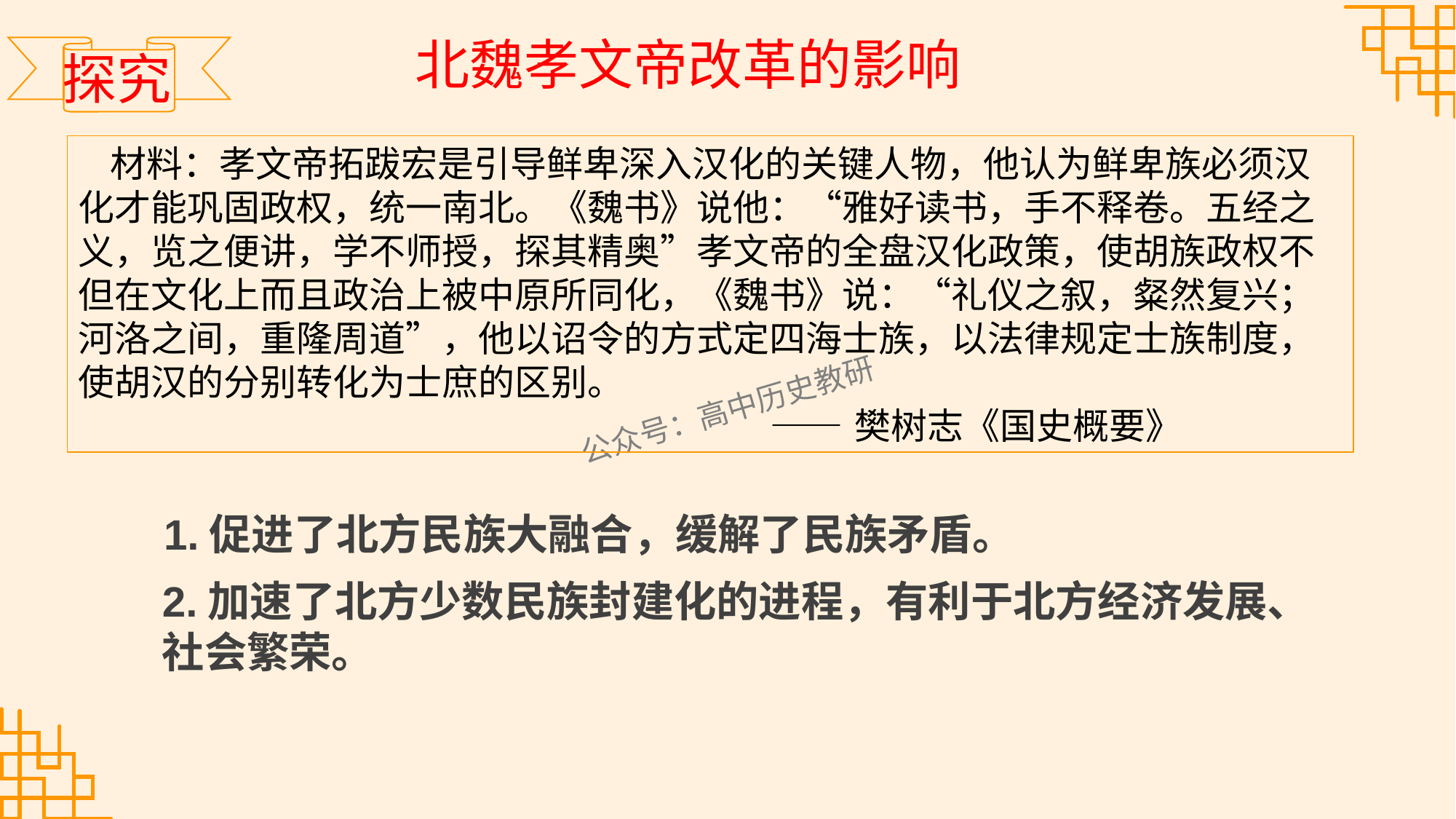

北魏孝文帝改革的影响

探究
材料：孝文帝拓跋宏是引导鲜卑深入汉化的关键人物，他认为鲜卑族必须汉化才能巩固政权，统一南北。《魏书》说他：“雅好读书，手不释卷。五经之义，览之便讲，学不师授，探其精奥”孝文帝的全盘汉化政策，使胡族政权不但在文化上而且政治上被中原所同化，《魏书》说：“礼仪之叙，粲然复兴；河洛之间，重隆周道”，他以诏令的方式定四海士族，以法律规定士族制度，使胡汉的分别转化为士庶的区别。
                                                                                 ——樊树志《国史概要》
1.促进了北方民族大融合，缓解了民族矛盾。
2.加速了北方少数民族封建化的进程，有利于北方经济发展、社会繁荣。